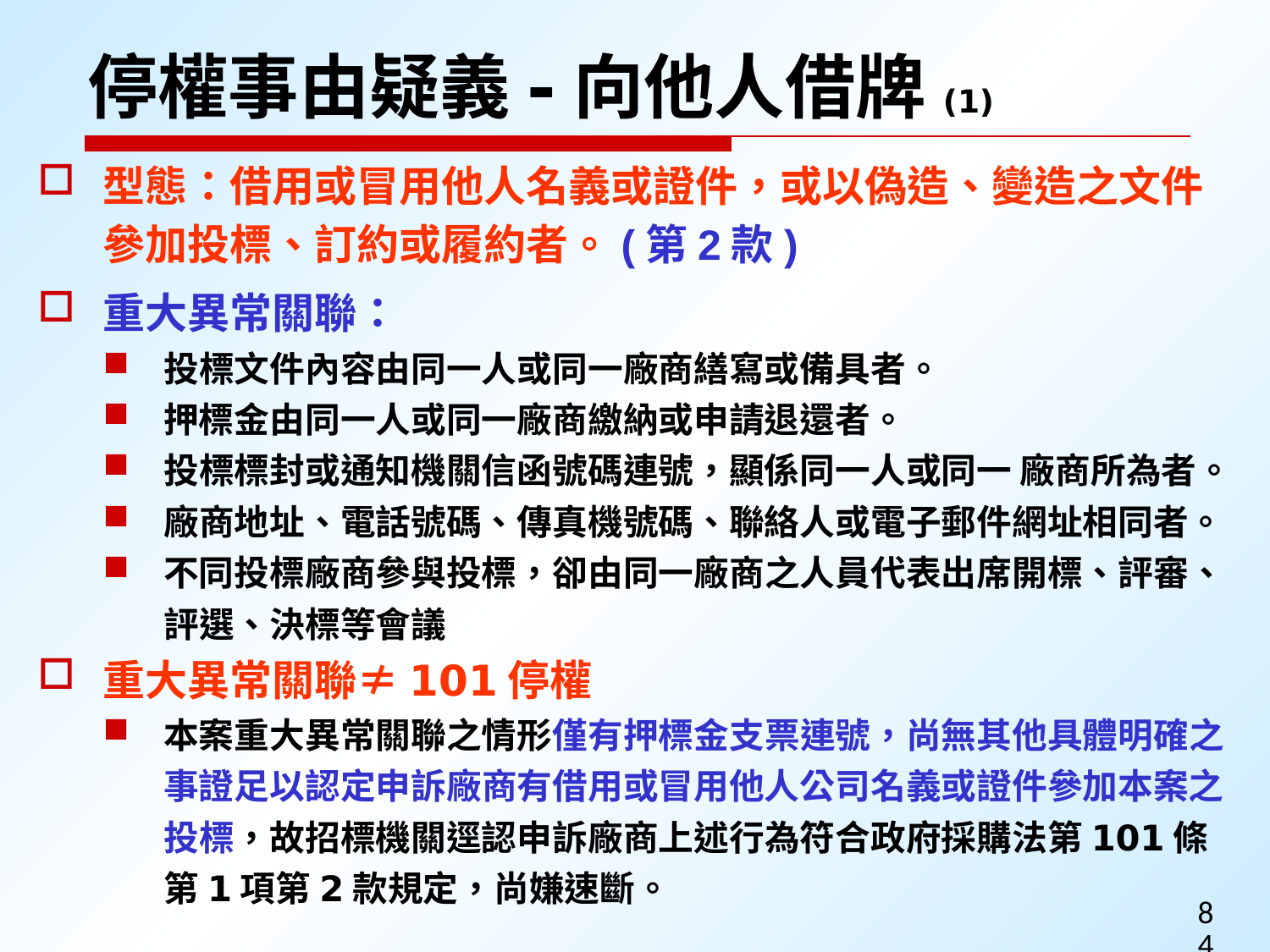

停權事由疑義-向他人借牌(1)
型態：借用或冒用他人名義或證件，或以偽造、變造之文件參加投標、訂約或履約者。(第2款)
重大異常關聯：
投標文件內容由同一人或同一廠商繕寫或備具者。
押標金由同一人或同一廠商繳納或申請退還者。
投標標封或通知機關信函號碼連號，顯係同一人或同一 廠商所為者。
廠商地址、電話號碼、傳真機號碼、聯絡人或電子郵件網址相同者。
不同投標廠商參與投標，卻由同一廠商之人員代表出席開標、評審、評選、決標等會議
重大異常關聯≠101停權
本案重大異常關聯之情形僅有押標金支票連號，尚無其他具體明確之事證足以認定申訴廠商有借用或冒用他人公司名義或證件參加本案之投標，故招標機關逕認申訴廠商上述行為符合政府採購法第101條第1項第2款規定，尚嫌速斷。